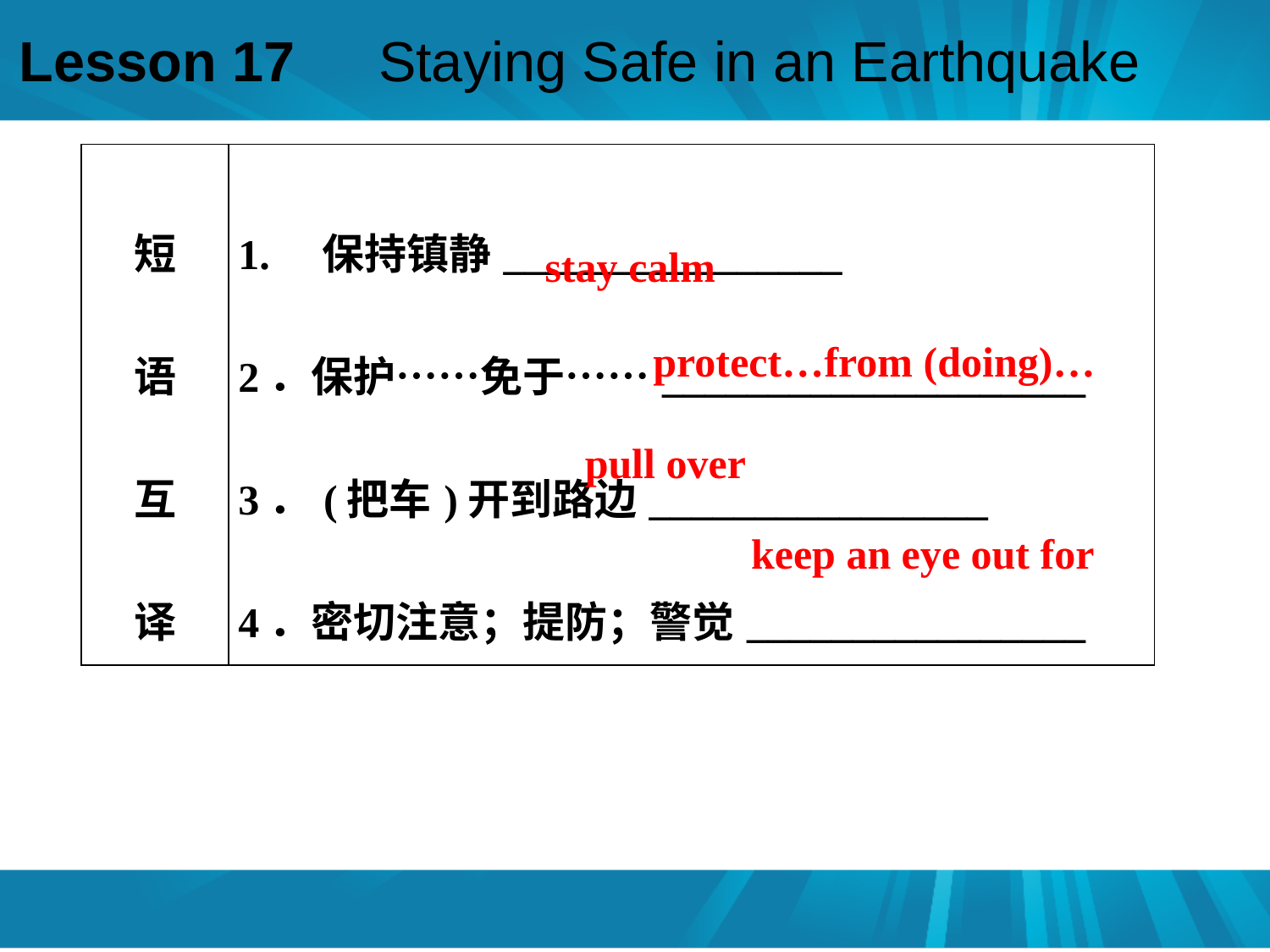

Lesson 17　Staying Safe in an Earthquake
| 短 语 互 译 | 1. 保持镇静\_\_\_\_\_\_\_\_\_\_\_\_\_\_\_\_ 2．保护……免于……\_\_\_\_\_\_\_\_\_\_\_\_\_\_\_\_\_\_\_\_ 3．(把车)开到路边\_\_\_\_\_\_\_\_\_\_\_\_\_\_\_\_ 4．密切注意；提防；警觉\_\_\_\_\_\_\_\_\_\_\_\_\_\_\_\_ |
| --- | --- |
stay calm
protect…from (doing)…
pull over
keep an eye out for